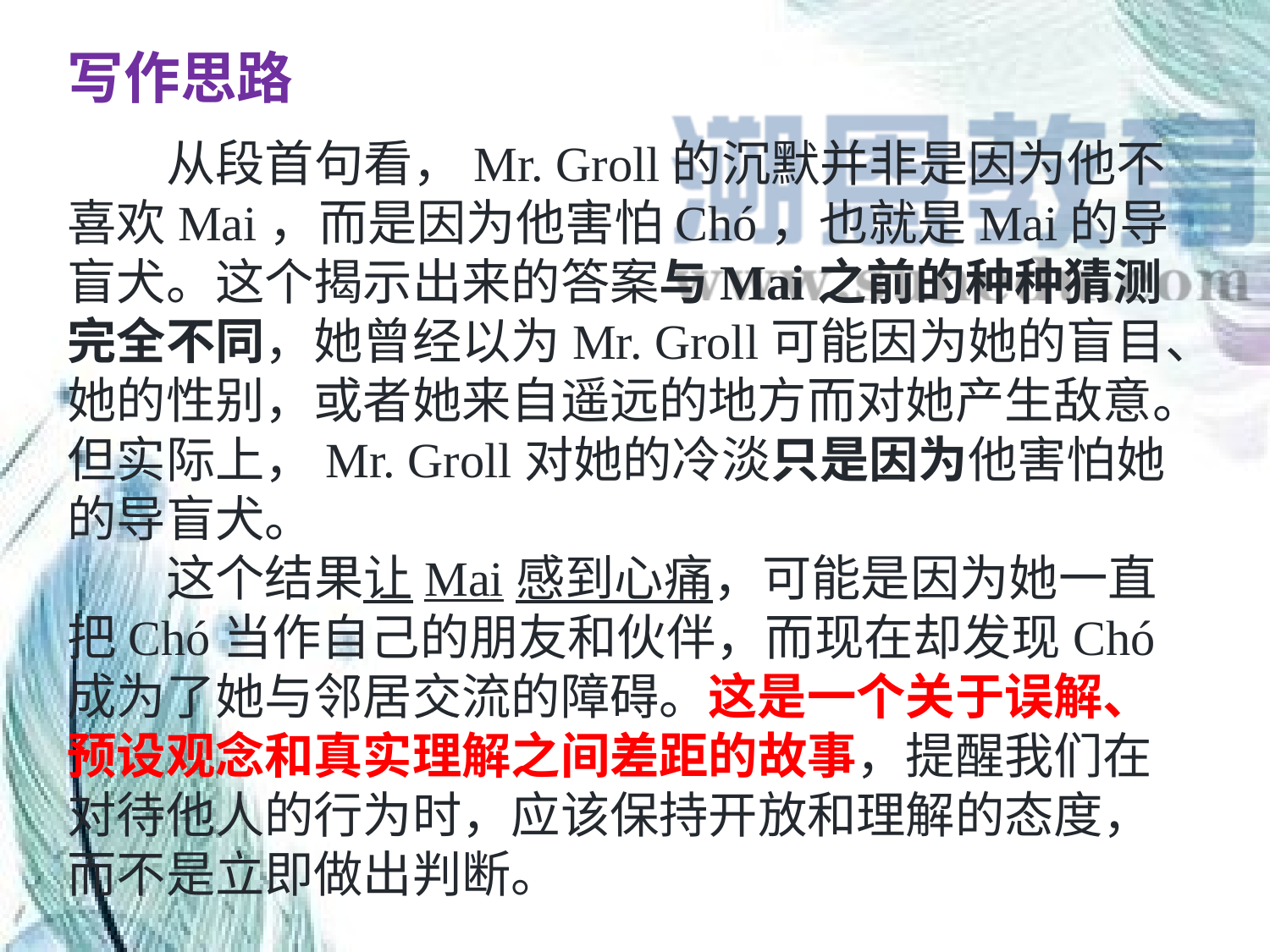

写作思路
从段首句看，Mr. Groll的沉默并非是因为他不喜欢Mai，而是因为他害怕Chó，也就是Mai的导盲犬。这个揭示出来的答案与Mai之前的种种猜测完全不同，她曾经以为Mr. Groll可能因为她的盲目、她的性别，或者她来自遥远的地方而对她产生敌意。但实际上，Mr. Groll对她的冷淡只是因为他害怕她的导盲犬。
这个结果让Mai感到心痛，可能是因为她一直把Chó当作自己的朋友和伙伴，而现在却发现Chó成为了她与邻居交流的障碍。这是一个关于误解、预设观念和真实理解之间差距的故事，提醒我们在对待他人的行为时，应该保持开放和理解的态度，而不是立即做出判断。